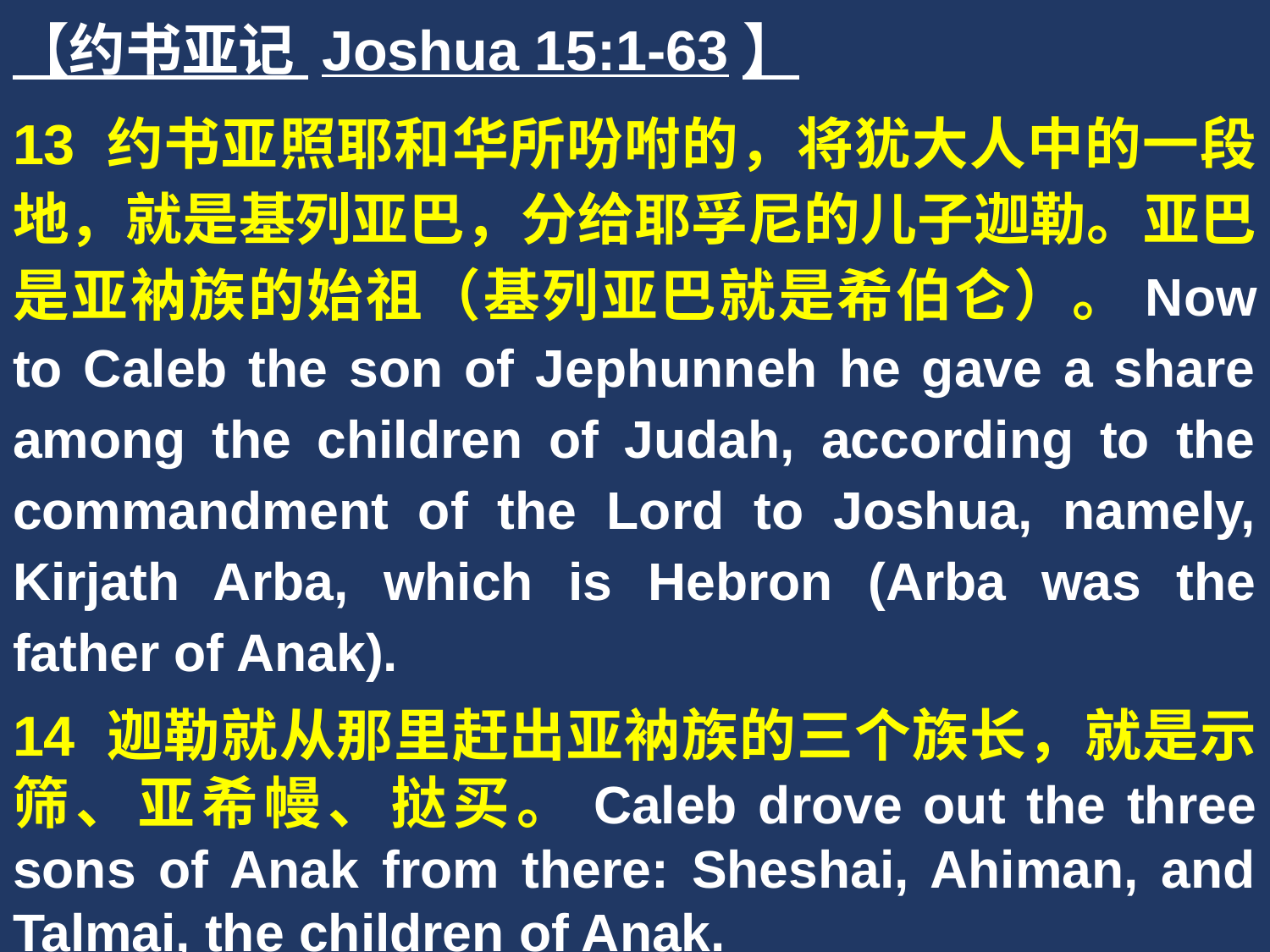

【约书亚记 Joshua 15:1-63】
13 约书亚照耶和华所吩咐的，将犹大人中的一段地，就是基列亚巴，分给耶孚尼的儿子迦勒。亚巴是亚衲族的始祖（基列亚巴就是希伯仑）。Now to Caleb the son of Jephunneh he gave a share among the children of Judah, according to the commandment of the Lord to Joshua, namely, Kirjath Arba, which is Hebron (Arba was the father of Anak).
14 迦勒就从那里赶出亚衲族的三个族长，就是示筛、亚希幔、挞买。Caleb drove out the three sons of Anak from there: Sheshai, Ahiman, and Talmai, the children of Anak.